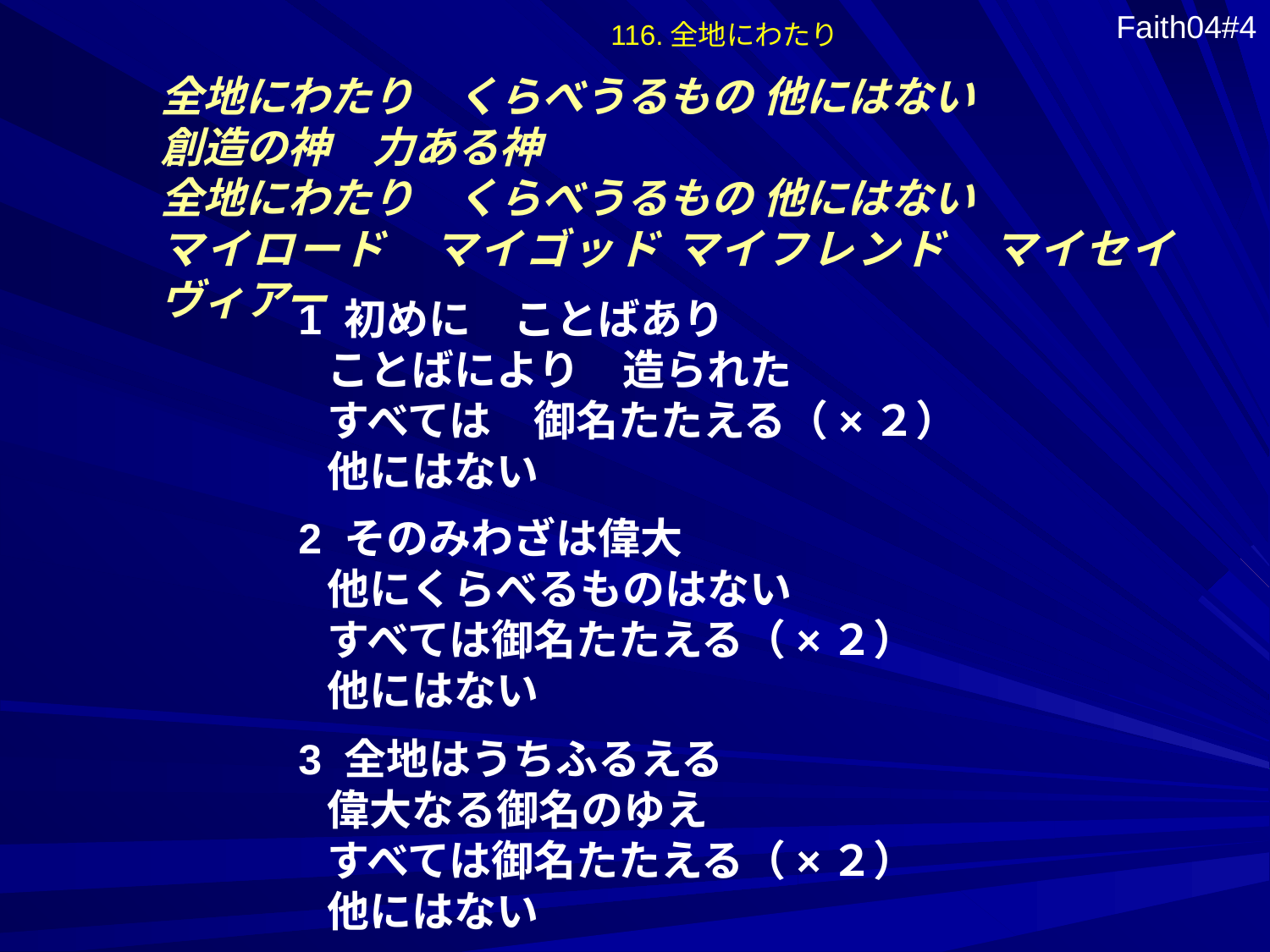

116.全地にわたり
Faith04#4
全地にわたり　くらべうるもの 他にはない
創造の神　力ある神
全地にわたり　くらべうるもの 他にはない
マイロード　マイゴッド マイフレンド　マイセイヴィアー
1 初めに　ことばあり
  ことばにより　造られた
  すべては　御名たたえる（×２）
  他にはない

2 そのみわざは偉大
  他にくらべるものはない
  すべては御名たたえる（×２）
  他にはない

3 全地はうちふるえる
  偉大なる御名のゆえ
  すべては御名たたえる（×２）
  他にはない